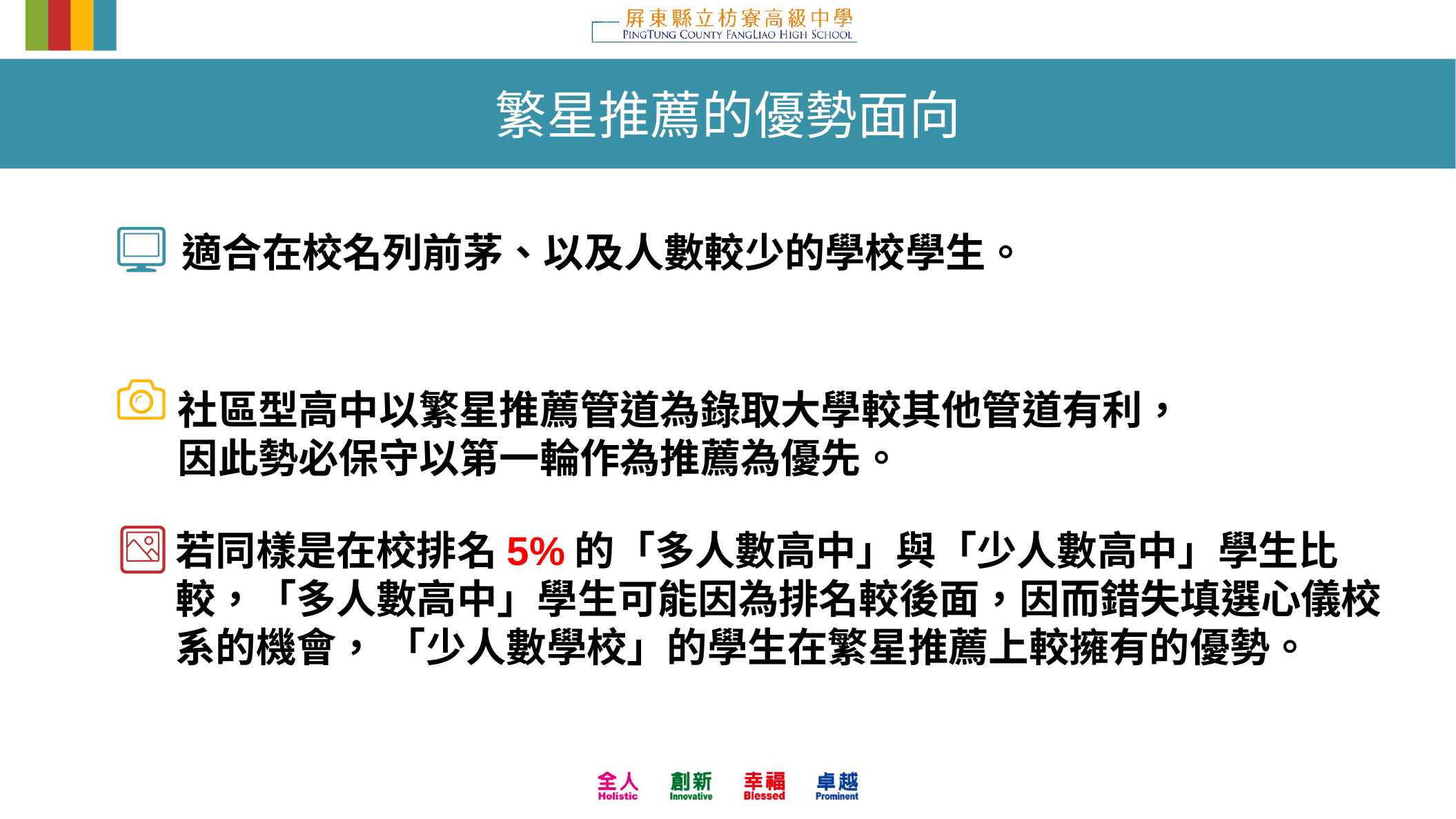

繁星推薦的優勢面向
適合在校名列前茅、以及人數較少的學校學生。

社區型高中以繁星推薦管道為錄取大學較其他管道有利，因此勢必保守以第一輪作為推薦為優先。
若同樣是在校排名5%的「多人數高中」與「少人數高中」學生比較，「多人數高中」學生可能因為排名較後面，因而錯失填選心儀校系的機會， 「少人數學校」的學生在繁星推薦上較擁有的優勢。